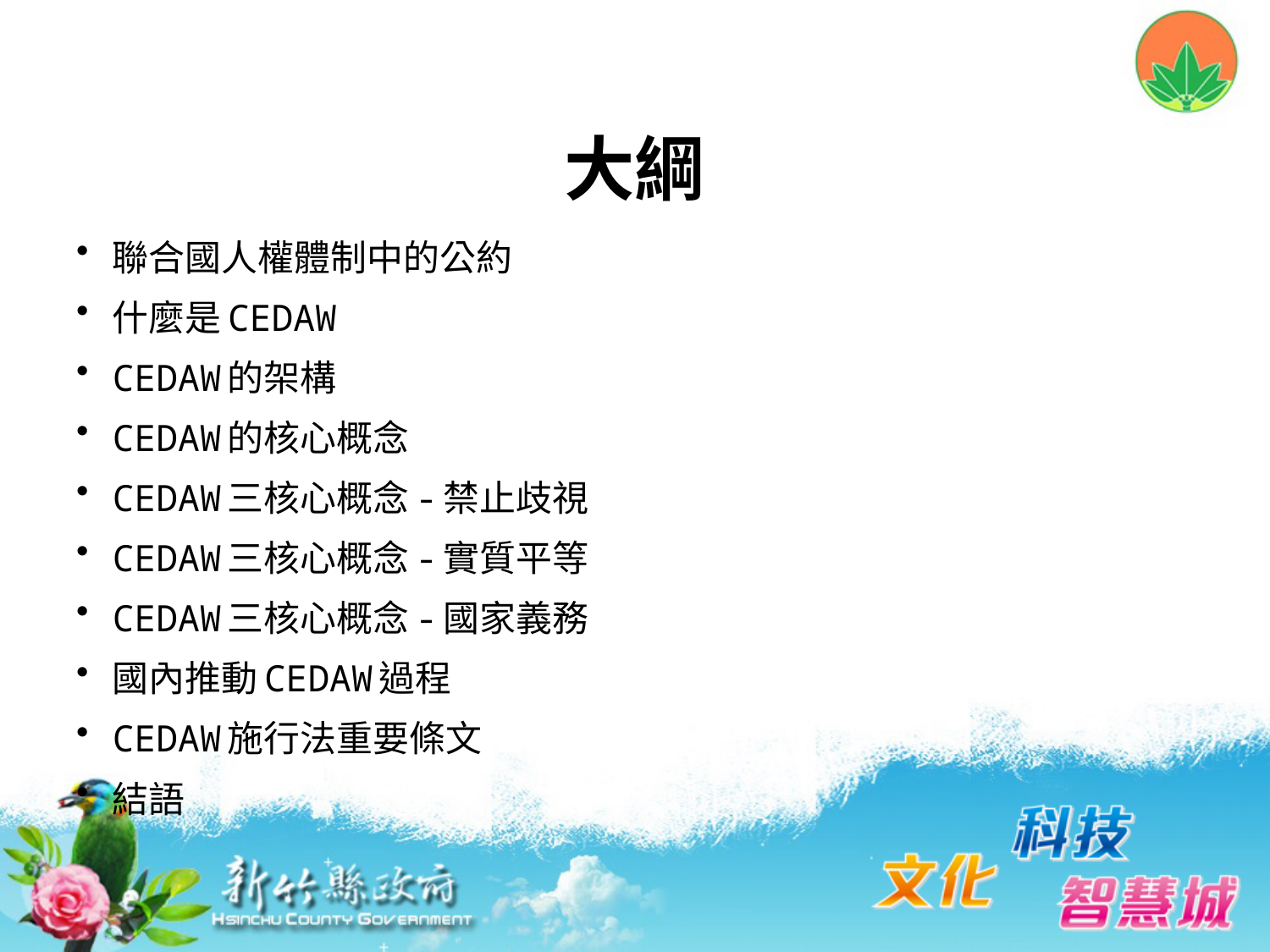

# 大綱
聯合國人權體制中的公約
什麼是CEDAW
CEDAW的架構
CEDAW的核心概念
CEDAW三核心概念-禁止歧視
CEDAW三核心概念-實質平等
CEDAW三核心概念-國家義務
國內推動CEDAW過程
CEDAW施行法重要條文
結語